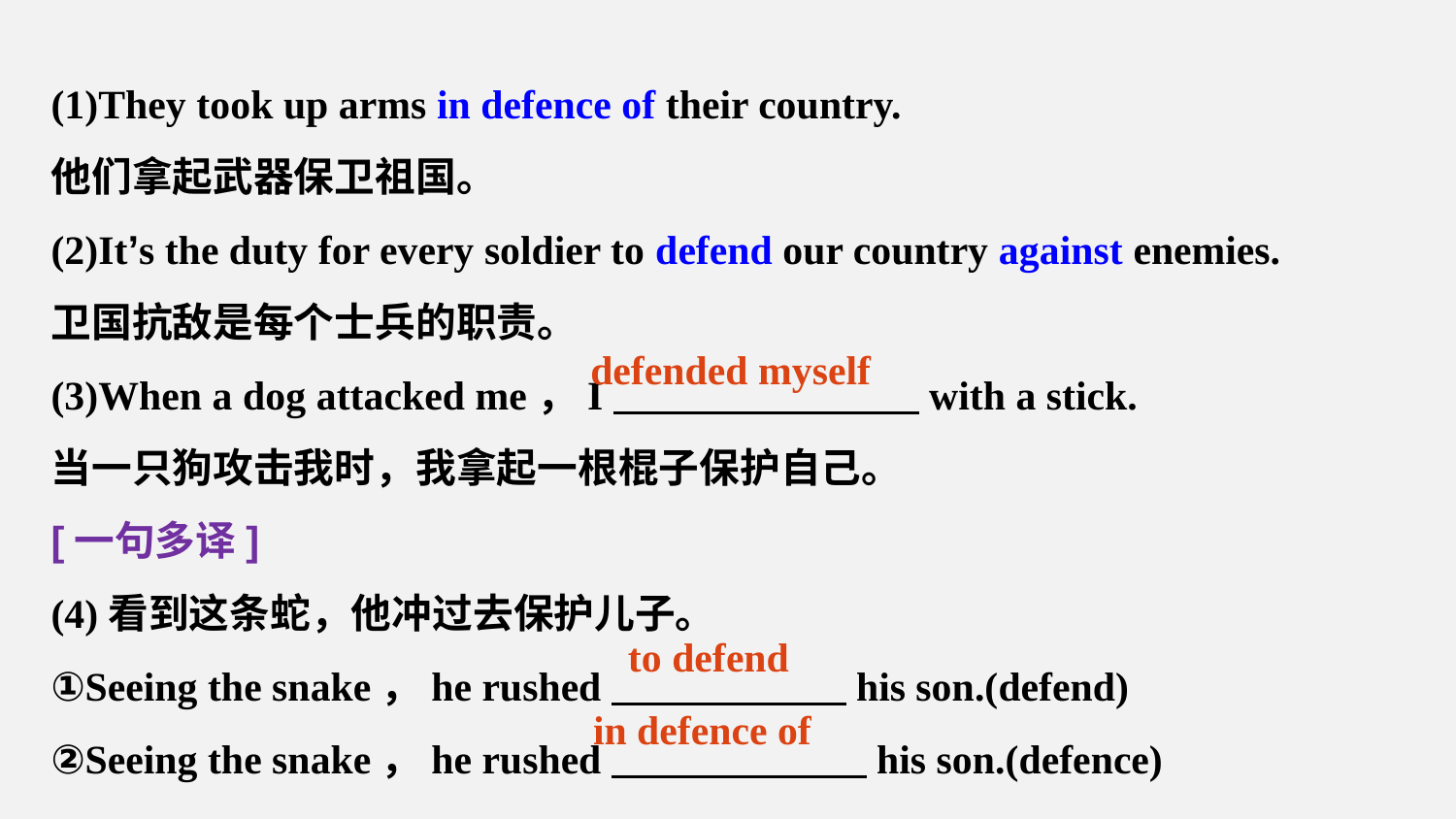

(1)They took up arms in defence of their country.
他们拿起武器保卫祖国。
(2)It’s the duty for every soldier to defend our country against enemies.
卫国抗敌是每个士兵的职责。
(3)When a dog attacked me，I                                with a stick.
当一只狗攻击我时，我拿起一根棍子保护自己。
[一句多译]
(4)看到这条蛇，他冲过去保护儿子。
①Seeing the snake，he rushed                         his son.(defend)
②Seeing the snake，he rushed                           his son.(defence)
defended myself
to defend
in defence of